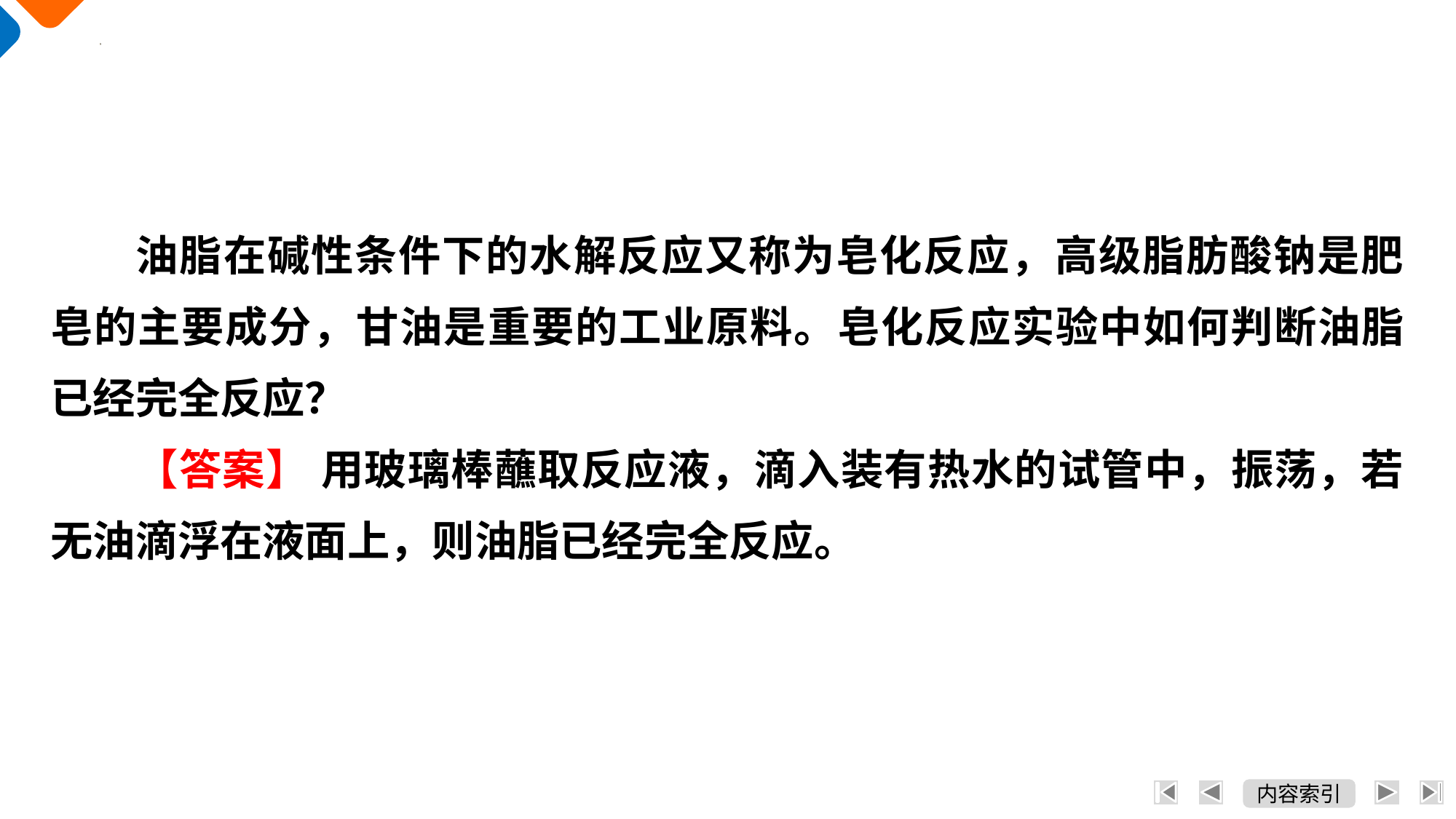

油脂在碱性条件下的水解反应又称为皂化反应，高级脂肪酸钠是肥皂的主要成分，甘油是重要的工业原料。皂化反应实验中如何判断油脂已经完全反应？
【答案】 用玻璃棒蘸取反应液，滴入装有热水的试管中，振荡，若无油滴浮在液面上，则油脂已经完全反应。